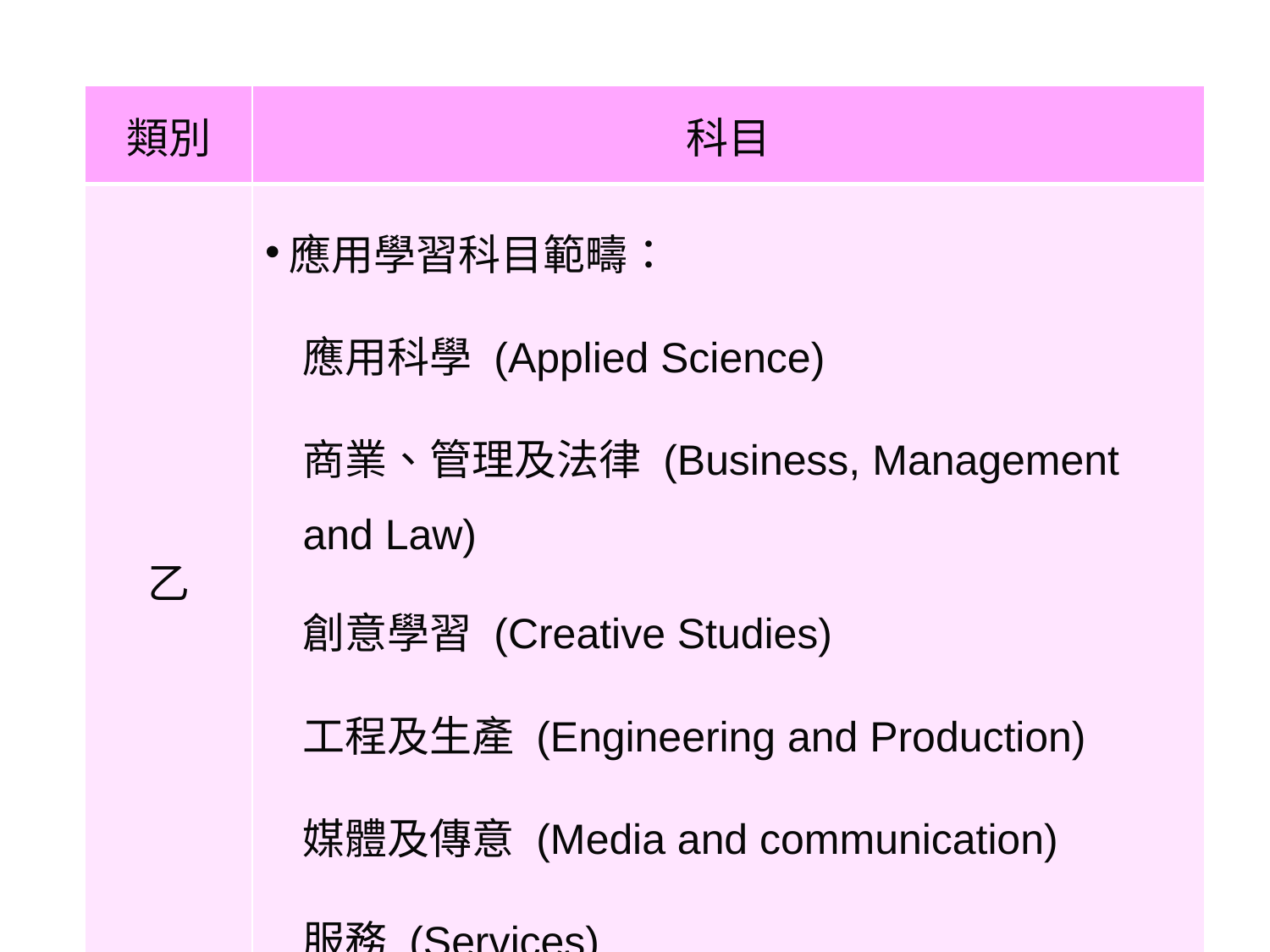

| 類別 | 科目 |
| --- | --- |
| 乙 | 應用學習科目範疇： 應用科學 (Applied Science) 商業、管理及法律 (Business, Management and Law) 創意學習 (Creative Studies) 工程及生產 (Engineering and Production) 媒體及傳意 (Media and communication) 服務 (Services) |
30